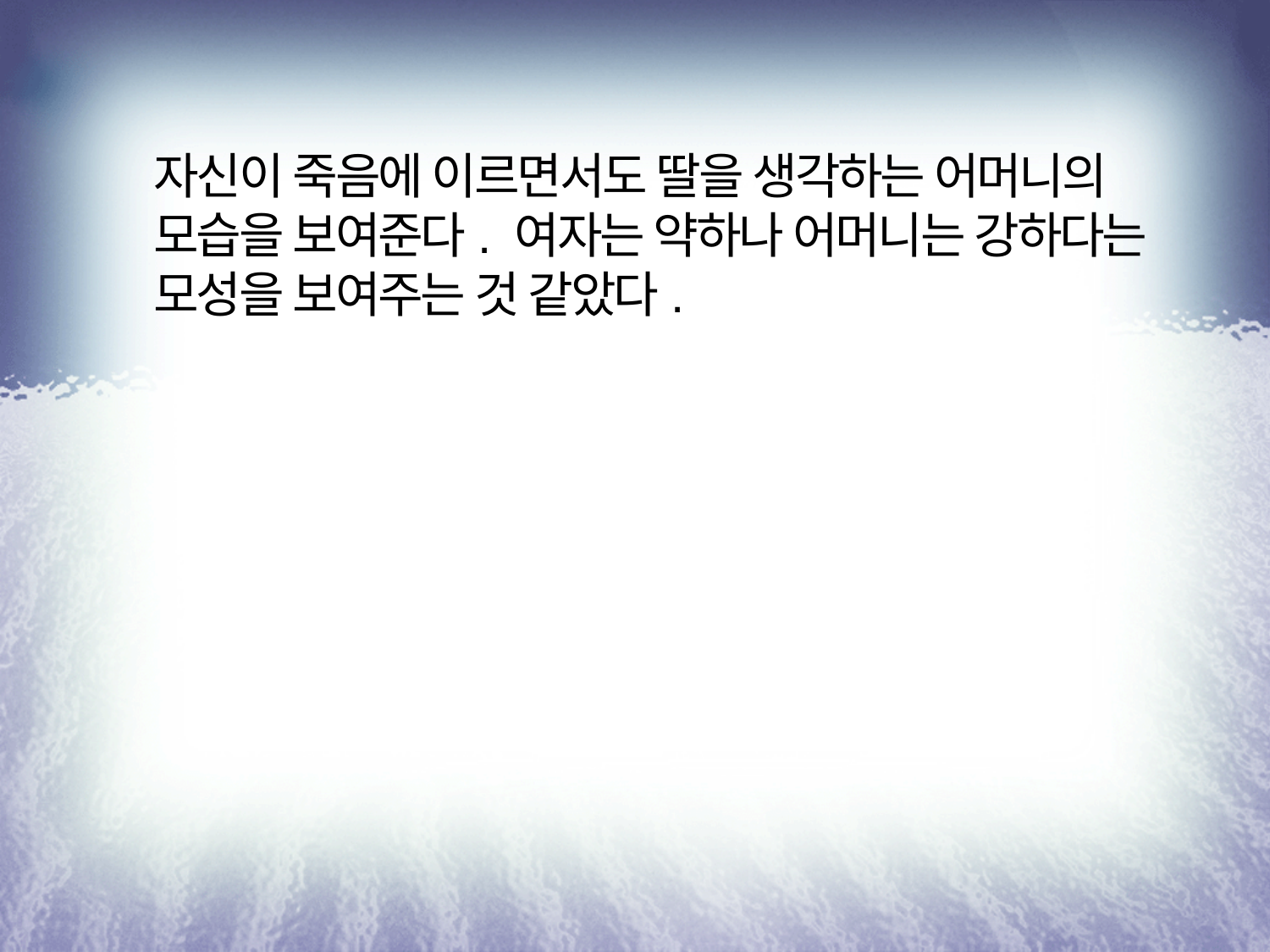

자신이 죽음에 이르면서도 딸을 생각하는 어머니의
모습을 보여준다. 여자는 약하나 어머니는 강하다는
모성을 보여주는 것 같았다.